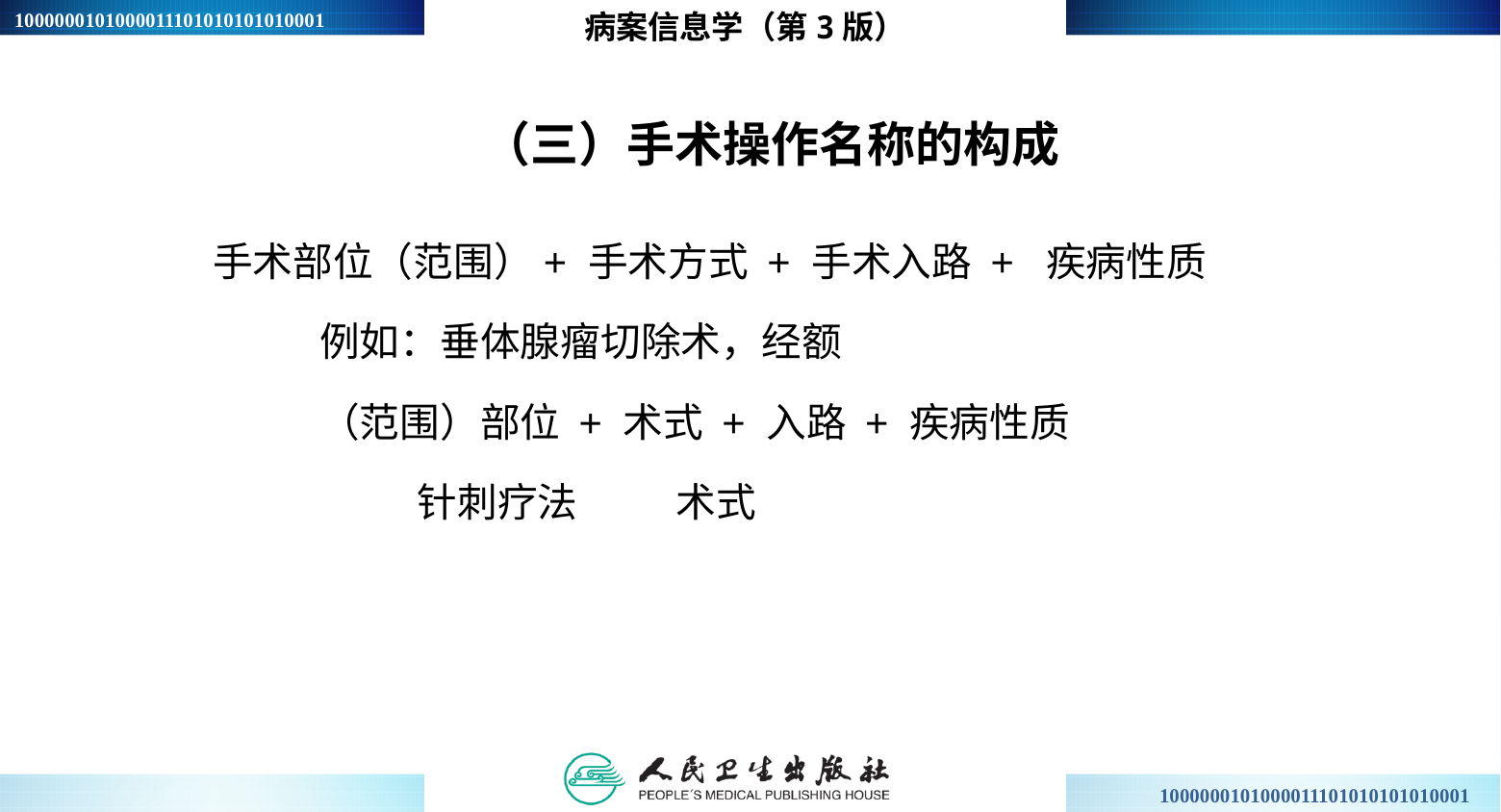

病案信息学（第3版）
# （三）手术操作名称的构成
    手术部位（范围）+ 手术方式 + 手术入路 +  疾病性质
                例如：垂体腺瘤切除术，经额
                （范围）部位 + 术式 + 入路 + 疾病性质
                           针刺疗法           术式